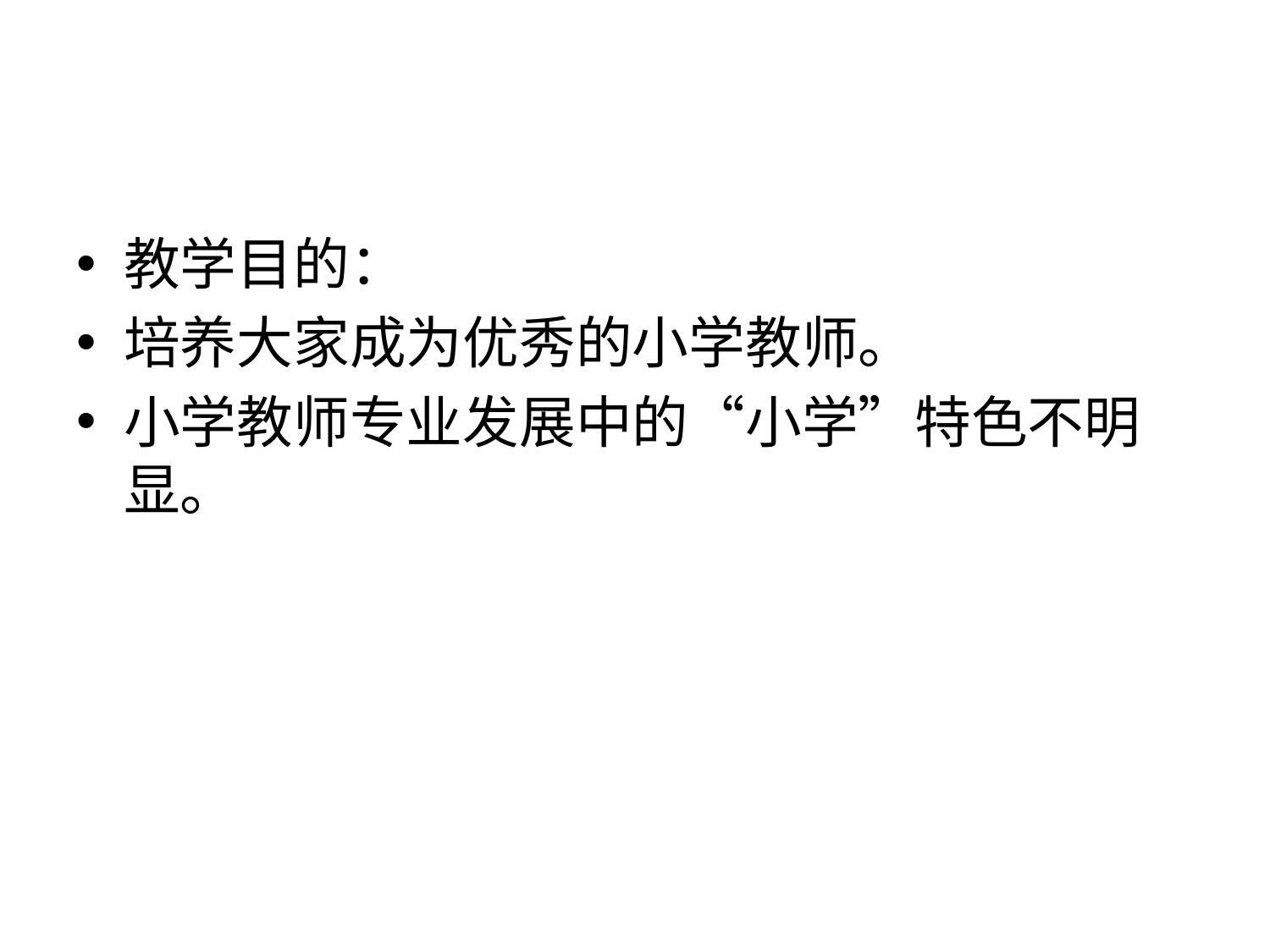

#
教学目的：
培养大家成为优秀的小学教师。
小学教师专业发展中的“小学”特色不明显。